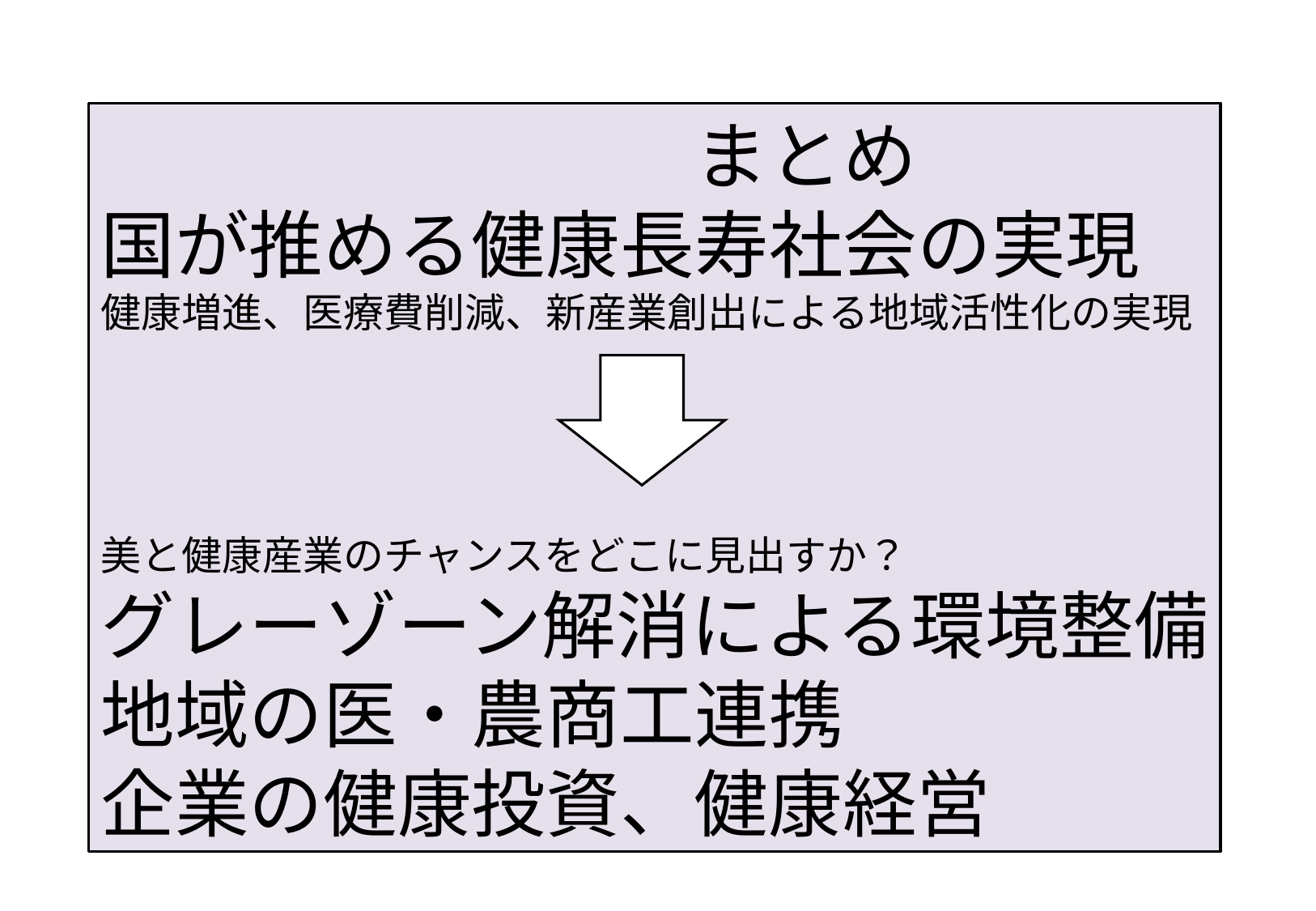

まとめ
国が推める健康長寿社会の実現
健康増進、医療費削減、新産業創出による地域活性化の実現

美と健康産業のチャンスをどこに見出すか？
グレーゾーン解消による環境整備
地域の医・農商工連携
企業の健康投資、健康経営